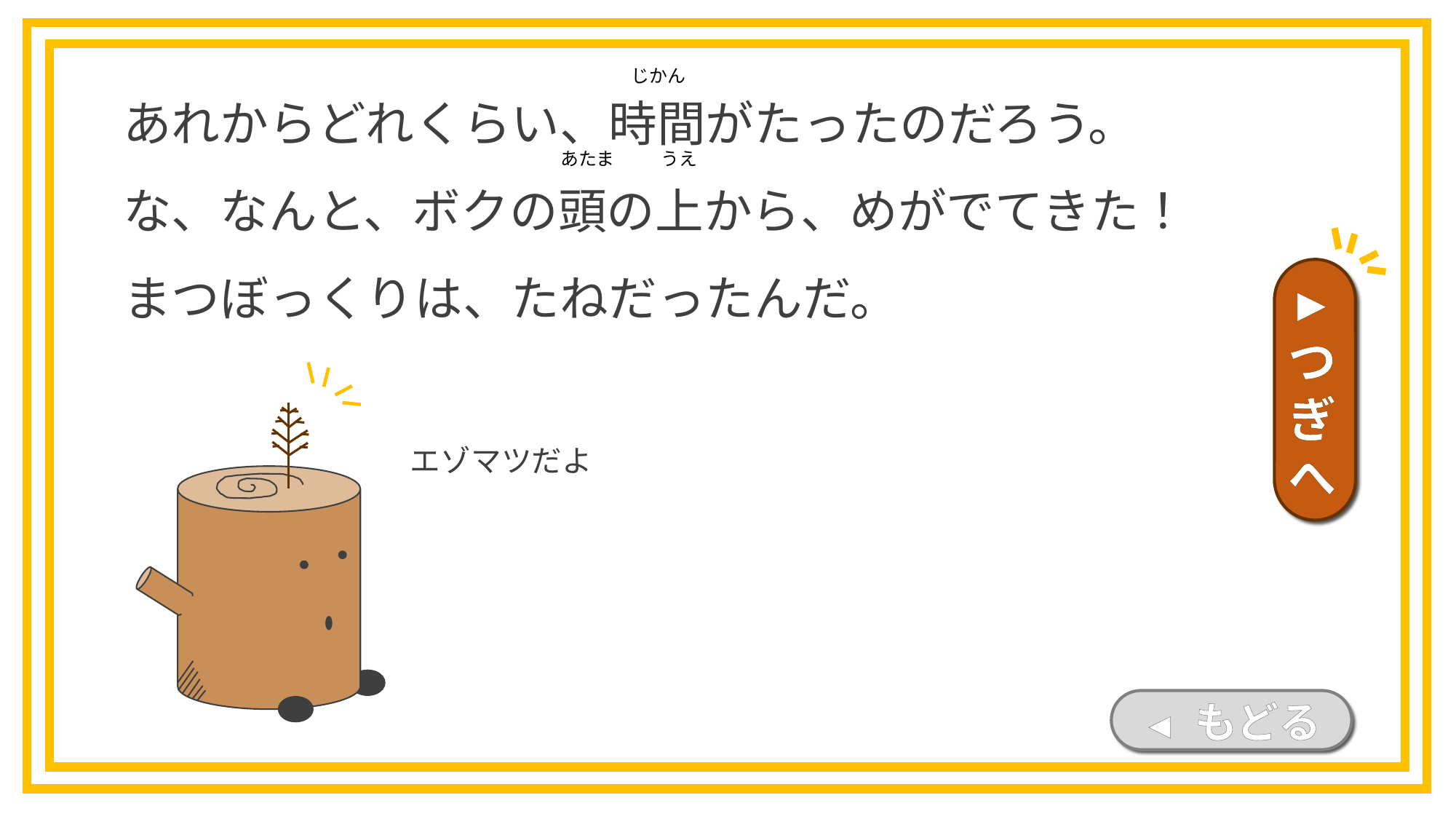

あれからどれくらい、時間がたったのだろう。
な、なんと、ボクの頭の上から、めがでてきた！
まつぼっくりは、たねだったんだ。
じかん
あたま
うえ
►つぎへ

エゾマツだよ
◄ もどる